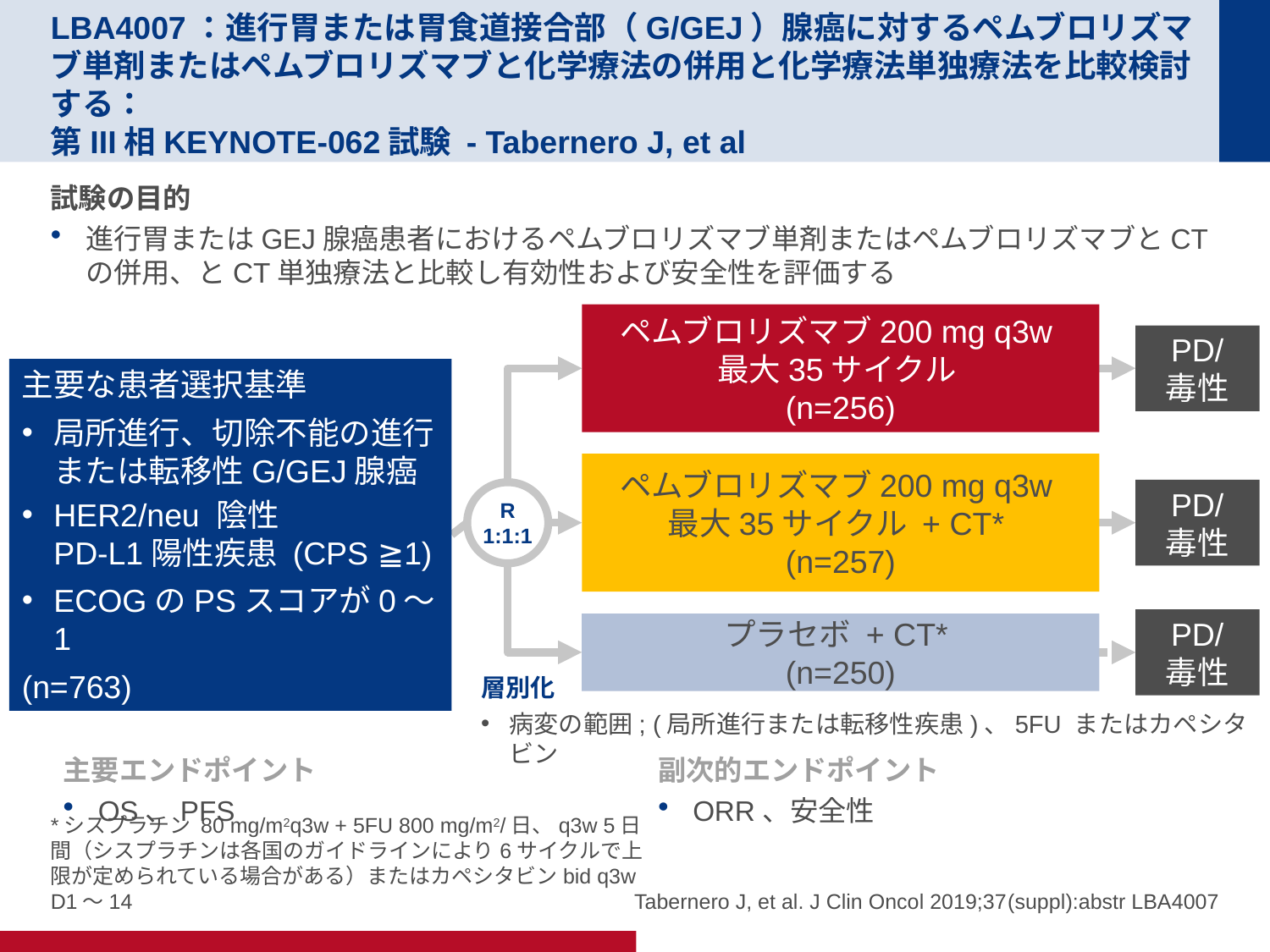

# LBA4007：進行胃または胃食道接合部（G/GEJ）腺癌に対するペムブロリズマブ単剤またはペムブロリズマブと化学療法の併用と化学療法単独療法を比較検討する： 第III相KEYNOTE-062試験 - Tabernero J, et al
試験の目的
進行胃またはGEJ腺癌患者におけるペムブロリズマブ単剤またはペムブロリズマブとCTの併用、とCT単独療法と比較し有効性および安全性を評価する
ペムブロリズマブ200 mg q3w
最大35サイクル
(n=256)
PD/
毒性
主要な患者選択基準
局所進行、切除不能の進行または転移性G/GEJ腺癌
HER2/neu 陰性
PD-L1陽性疾患 (CPS ≧1)
ECOGのPSスコアが0～1
(n=763)
ペムブロリズマブ200 mg q3w
最大35サイクル + CT*
(n=257)
PD/
毒性
R
1:1:1
PD/
毒性
プラセボ + CT*
(n=250)
層別化
病変の範囲; (局所進行または転移性疾患)、5FU またはカペシタビン
主要エンドポイント
OS、PFS
副次的エンドポイント
ORR、安全性
*シスプラチン 80 mg/m2q3w + 5FU 800 mg/m2/日、q3w 5日間（シスプラチンは各国のガイドラインにより6サイクルで上限が定められている場合がある）またはカペシタビンbid q3w D1～14
Tabernero J, et al. J Clin Oncol 2019;37(suppl):abstr LBA4007